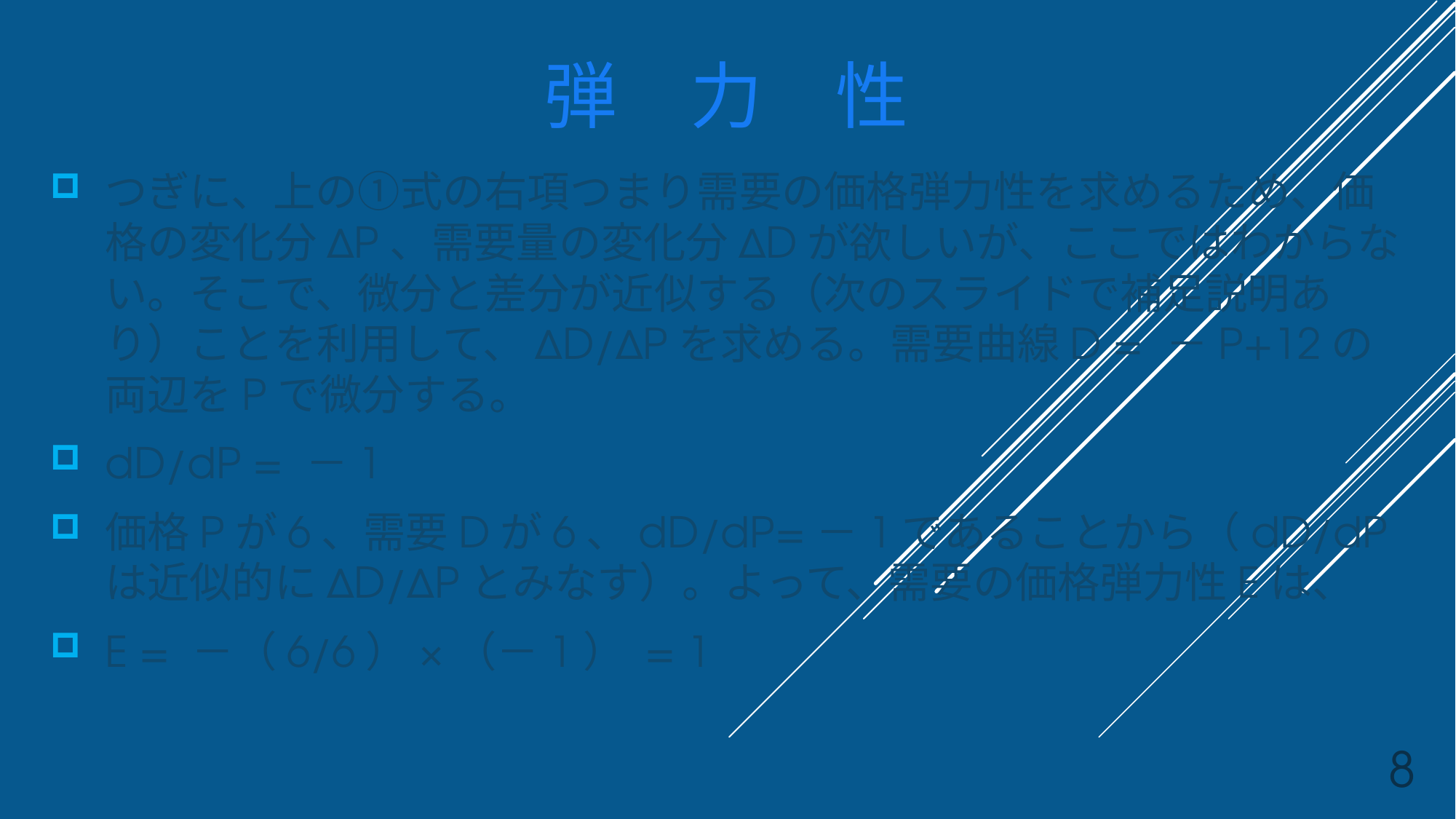

# 弾　力　性
つぎに、上の①式の右項つまり需要の価格弾力性を求めるため、価格の変化分ΔP、需要量の変化分ΔDが欲しいが、ここではわからない。そこで、微分と差分が近似する（次のスライドで補足説明あり）ことを利用して、ΔD/ΔPを求める。需要曲線D = －P+12の両辺をPで微分する。
dD/dP = －1
価格Pが6、需要Dが6、dD/dP=－1であることから（dD/dP は近似的にΔD/ΔPとみなす）。よって、需要の価格弾力性Eは、
E = －（6/6）×（－1） = 1

8